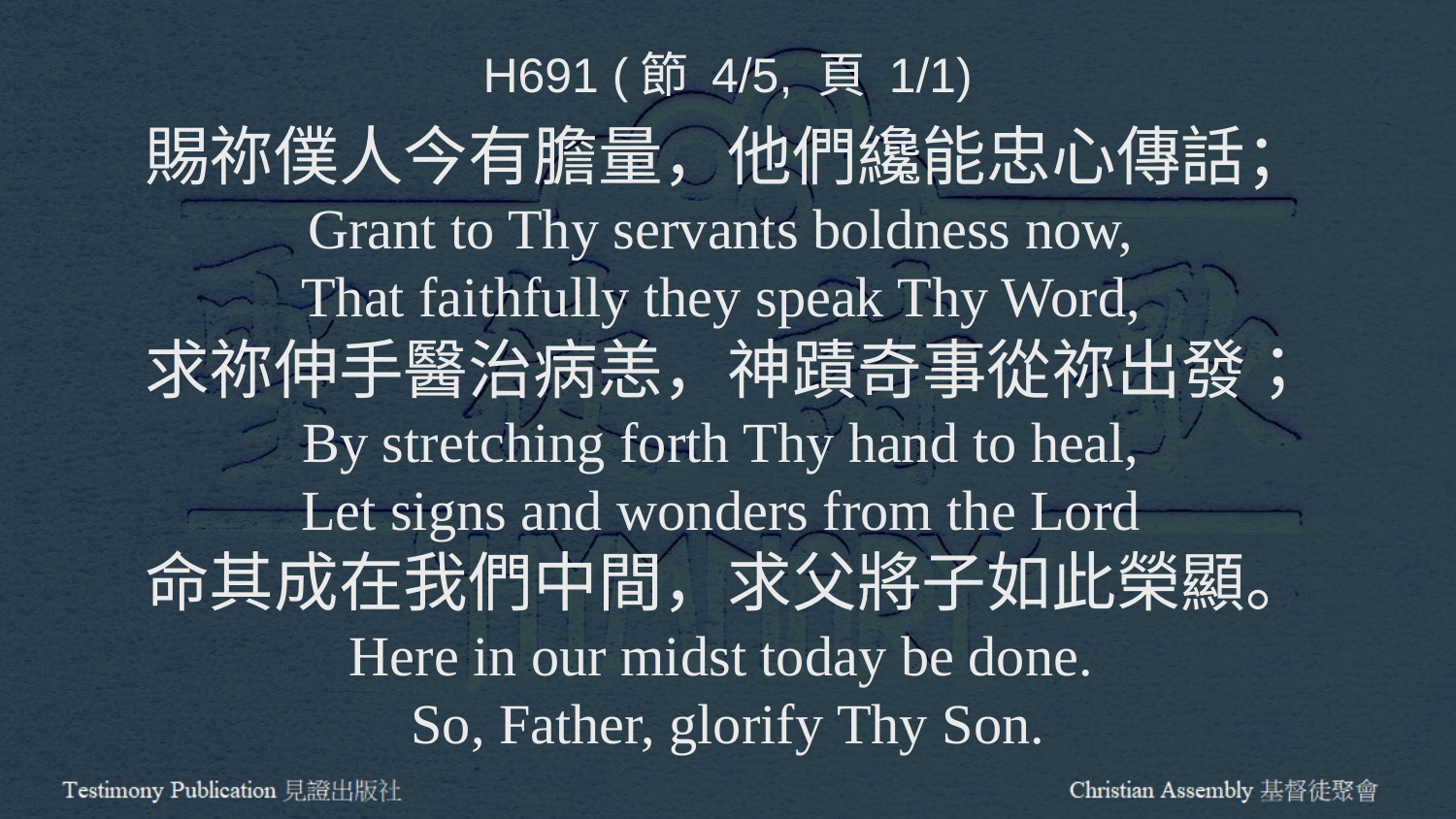

H691 (節 4/5, 頁 1/1)
賜祢僕人今有膽量，他們纔能忠心傳話；
Grant to Thy servants boldness now,
That faithfully they speak Thy Word,
求祢伸手醫治病恙，神蹟奇事從祢出發；
By stretching forth Thy hand to heal,
Let signs and wonders from the Lord
命其成在我們中間，求父將子如此榮顯。
Here in our midst today be done.
So, Father, glorify Thy Son.